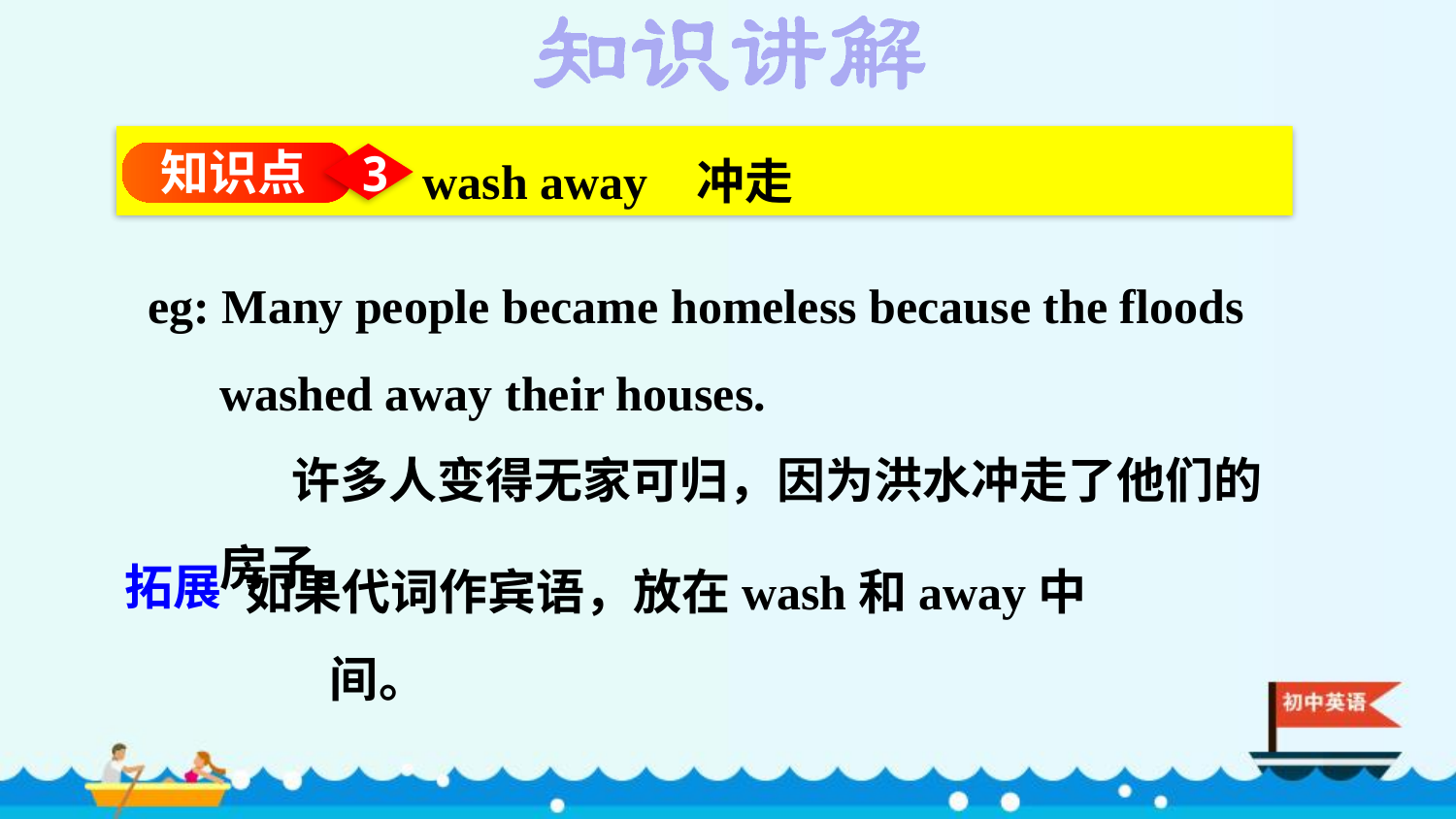

wash away   冲走
知识点

3
eg: Many people became homeless because the floods washed away their houses.
许多人变得无家可归，因为洪水冲走了他们的房子。
如果代词作宾语，放在wash和away中间。
拓展